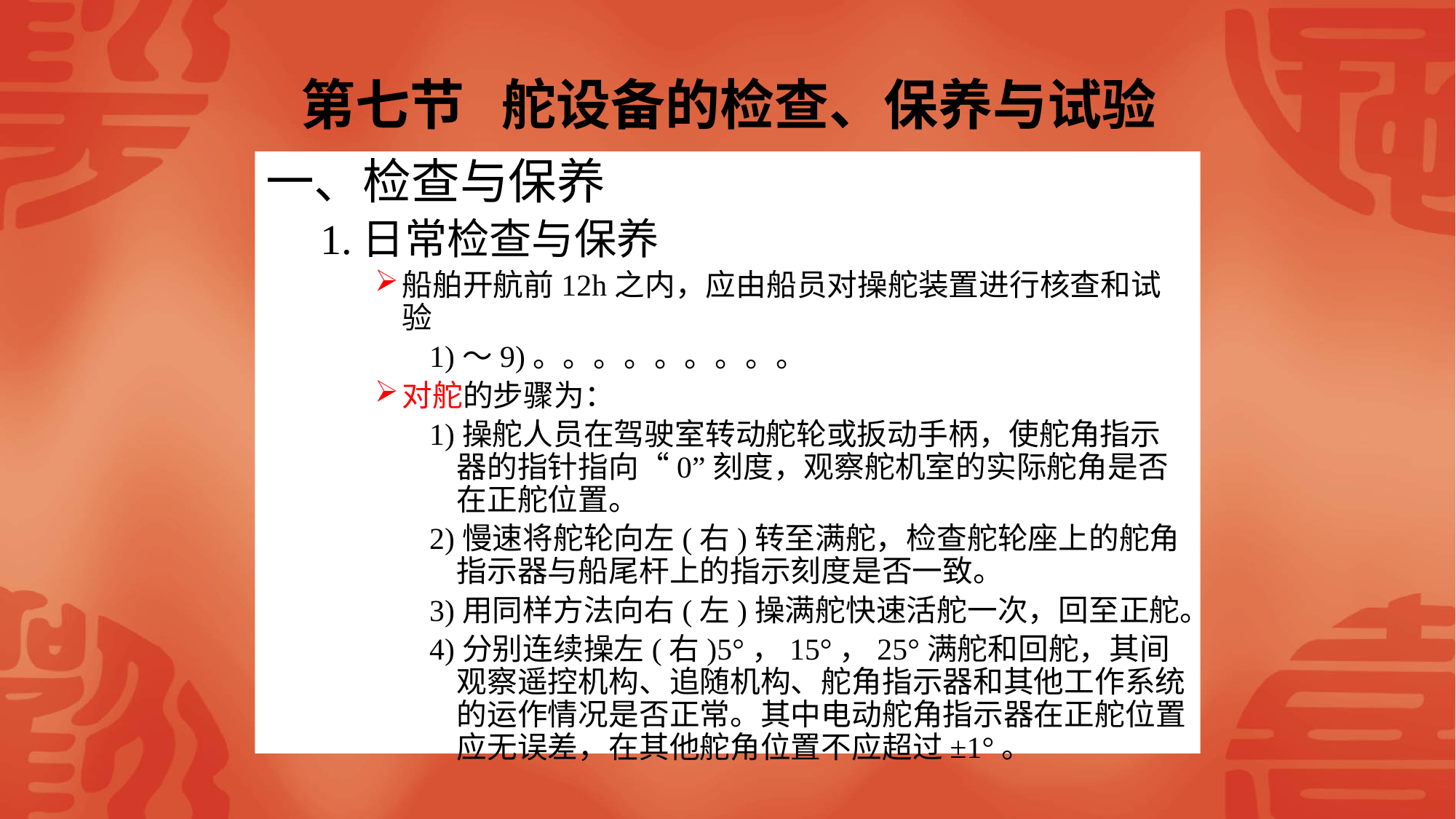

# 第七节   舵设备的检查、保养与试验
一、检查与保养
1.日常检查与保养
船舶开航前12h之内，应由船员对操舵装置进行核查和试验
1)～9)。。。。。。。。。
对舵的步骤为：
1)操舵人员在驾驶室转动舵轮或扳动手柄，使舵角指示器的指针指向“0”刻度，观察舵机室的实际舵角是否在正舵位置。
2)慢速将舵轮向左(右)转至满舵，检查舵轮座上的舵角指示器与船尾杆上的指示刻度是否一致。
3)用同样方法向右(左)操满舵快速活舵一次，回至正舵。
4)分别连续操左(右)5°，15°，25°满舵和回舵，其间观察遥控机构、追随机构、舵角指示器和其他工作系统的运作情况是否正常。其中电动舵角指示器在正舵位置应无误差，在其他舵角位置不应超过±1°。